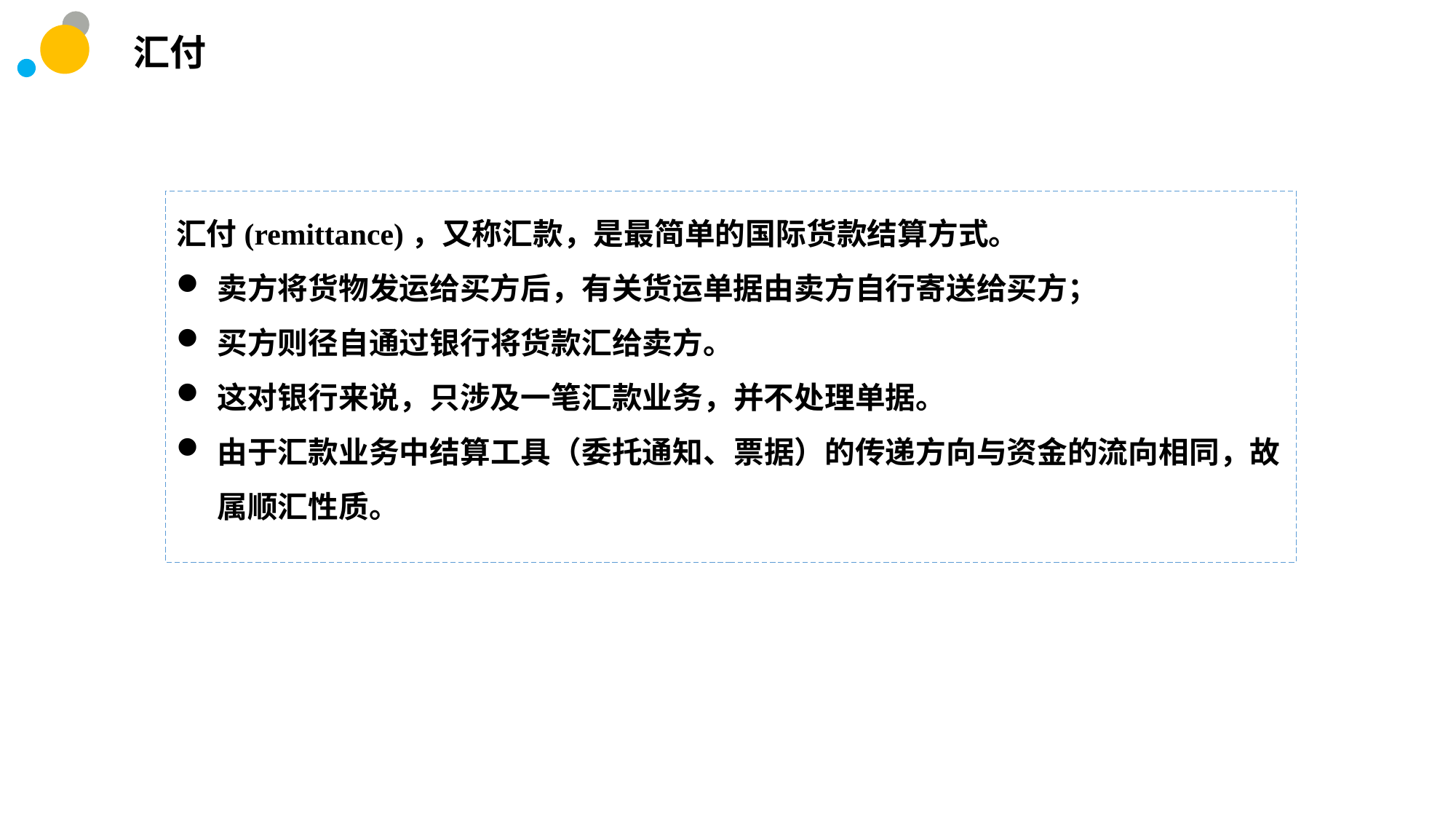

汇付
汇付(remittance)，又称汇款，是最简单的国际货款结算方式。
卖方将货物发运给买方后，有关货运单据由卖方自行寄送给买方；
买方则径自通过银行将货款汇给卖方。
这对银行来说，只涉及一笔汇款业务，并不处理单据。
由于汇款业务中结算工具（委托通知、票据）的传递方向与资金的流向相同，故属顺汇性质。